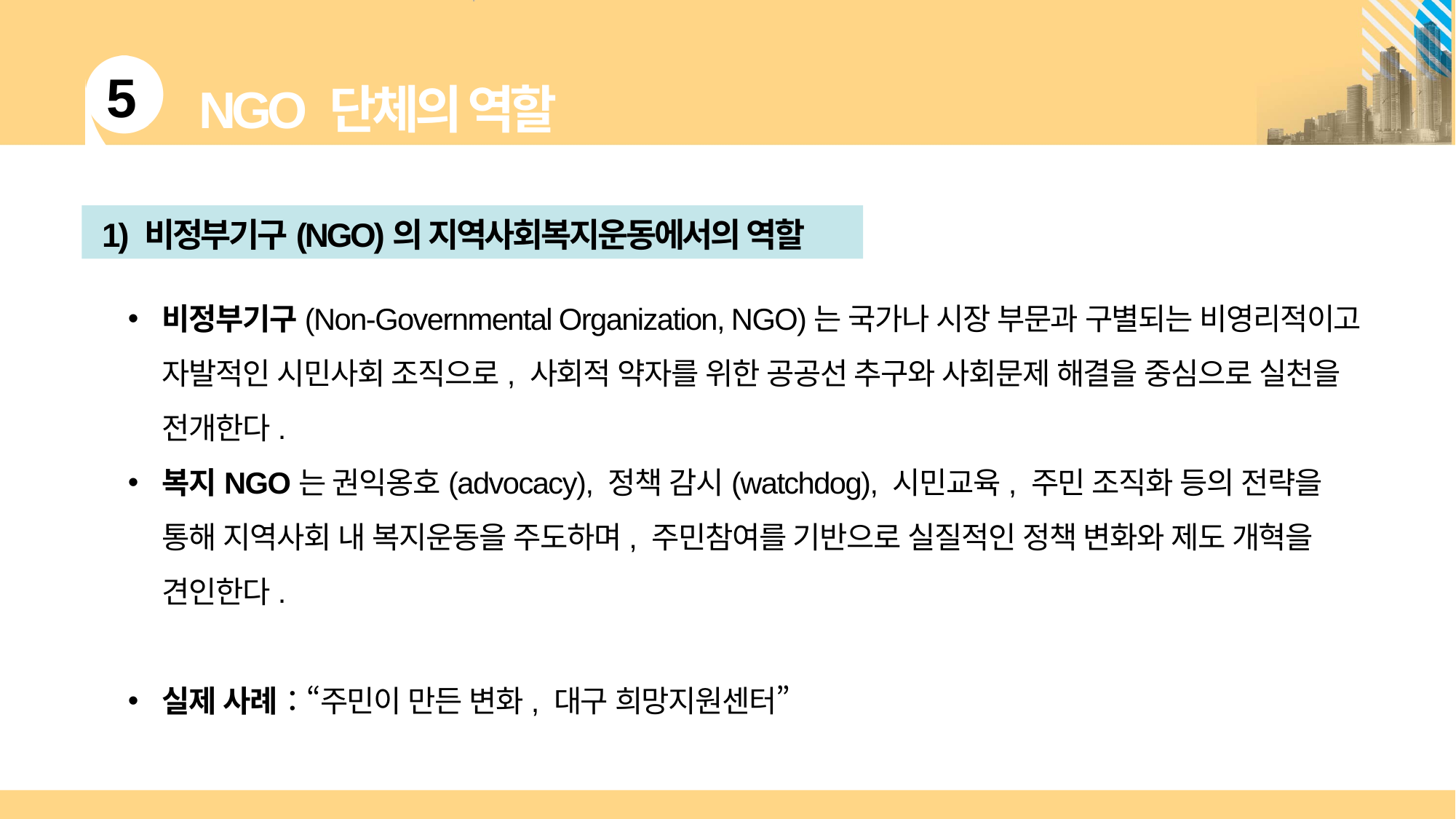

1) 비정부기구(NGO)의 지역사회복지운동에서의 역할
비정부기구(Non-Governmental Organization, NGO)는 국가나 시장 부문과 구별되는 비영리적이고 자발적인 시민사회 조직으로, 사회적 약자를 위한 공공선 추구와 사회문제 해결을 중심으로 실천을 전개한다.
복지NGO는 권익옹호(advocacy), 정책 감시(watchdog), 시민교육, 주민 조직화 등의 전략을 통해 지역사회 내 복지운동을 주도하며, 주민참여를 기반으로 실질적인 정책 변화와 제도 개혁을 견인한다.

실제 사례：“주민이 만든 변화, 대구 희망지원센터”